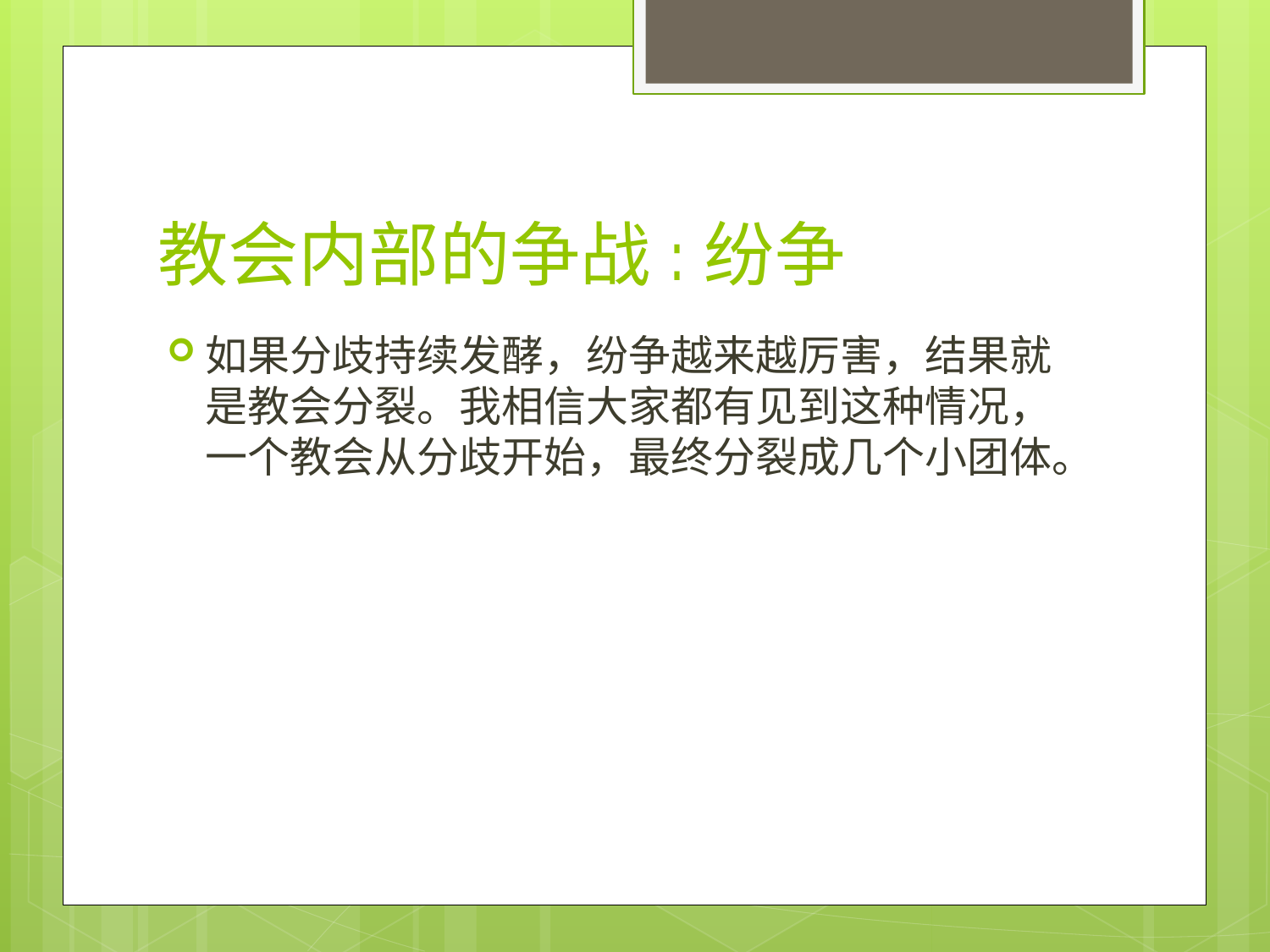

# 教会内部的争战:纷争
如果分歧持续发酵，纷争越来越厉害，结果就是教会分裂。我相信大家都有见到这种情况，一个教会从分歧开始，最终分裂成几个小团体。